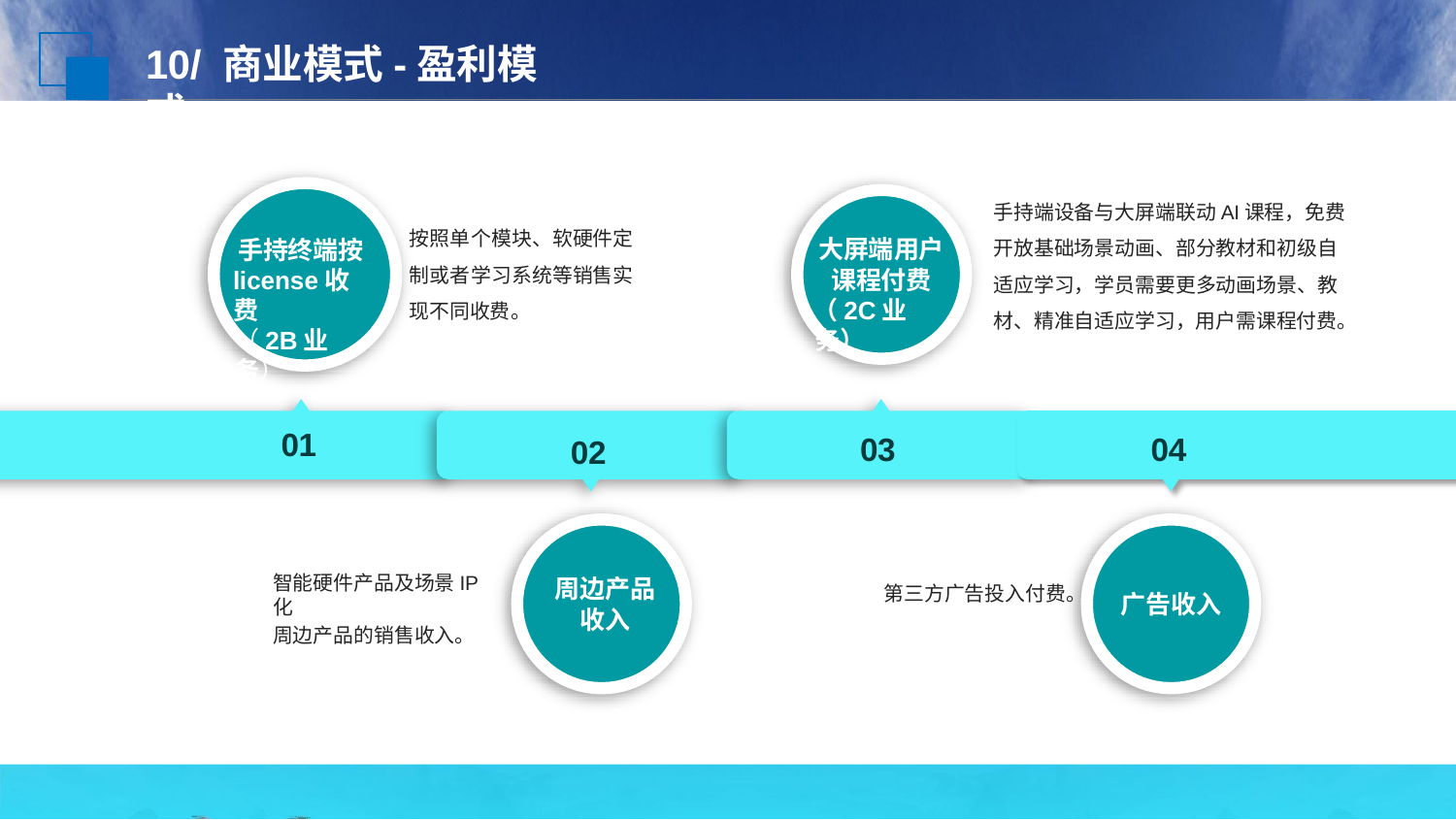

# 10/ 商业模式-盈利模式

手持端设备与大屏端联动AI课程，免费 开放基础场景动画、部分教材和初级自 适应学习，学员需要更多动画场景、教 材、精准自适应学习，用户需课程付费。

按照单个模块、软硬件定 制或者学习系统等销售实 现不同收费。
手持终端按
license收费
（2B业务）
大屏端用户 课程付费
（2C业务）

01
03
04
02

智能硬件产品及场景IP化
周边产品的销售收入。
周边产品
收入
第三方广告投入付费。
广告收入